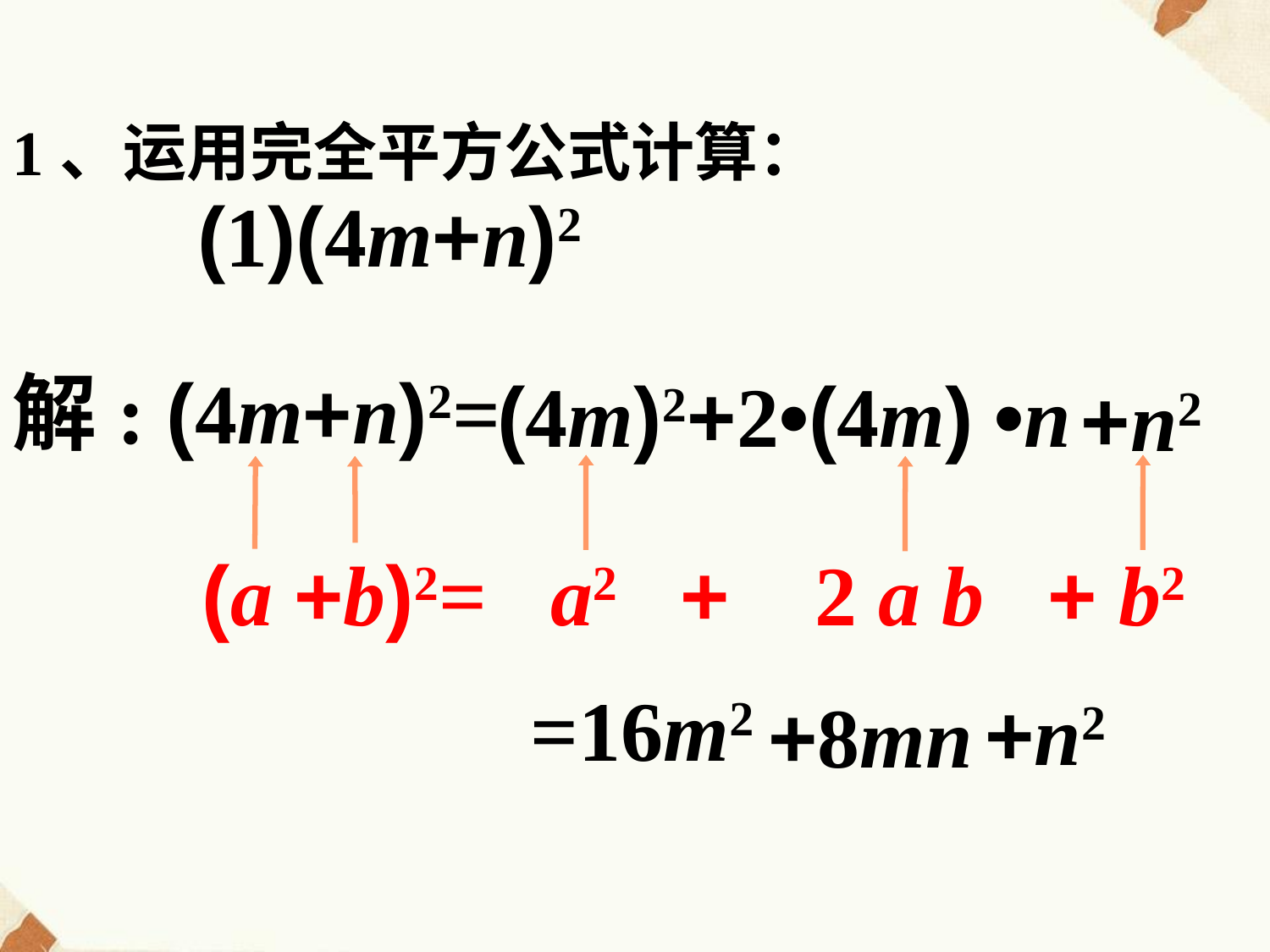

1、运用完全平方公式计算：
(1)(4m+n)2
解: (4m+n)2=
(4m)2
+2•(4m) •n
+n2

(a +b)2=   a2   +    2 a b   + b2
=16m2
+n2
+8mn